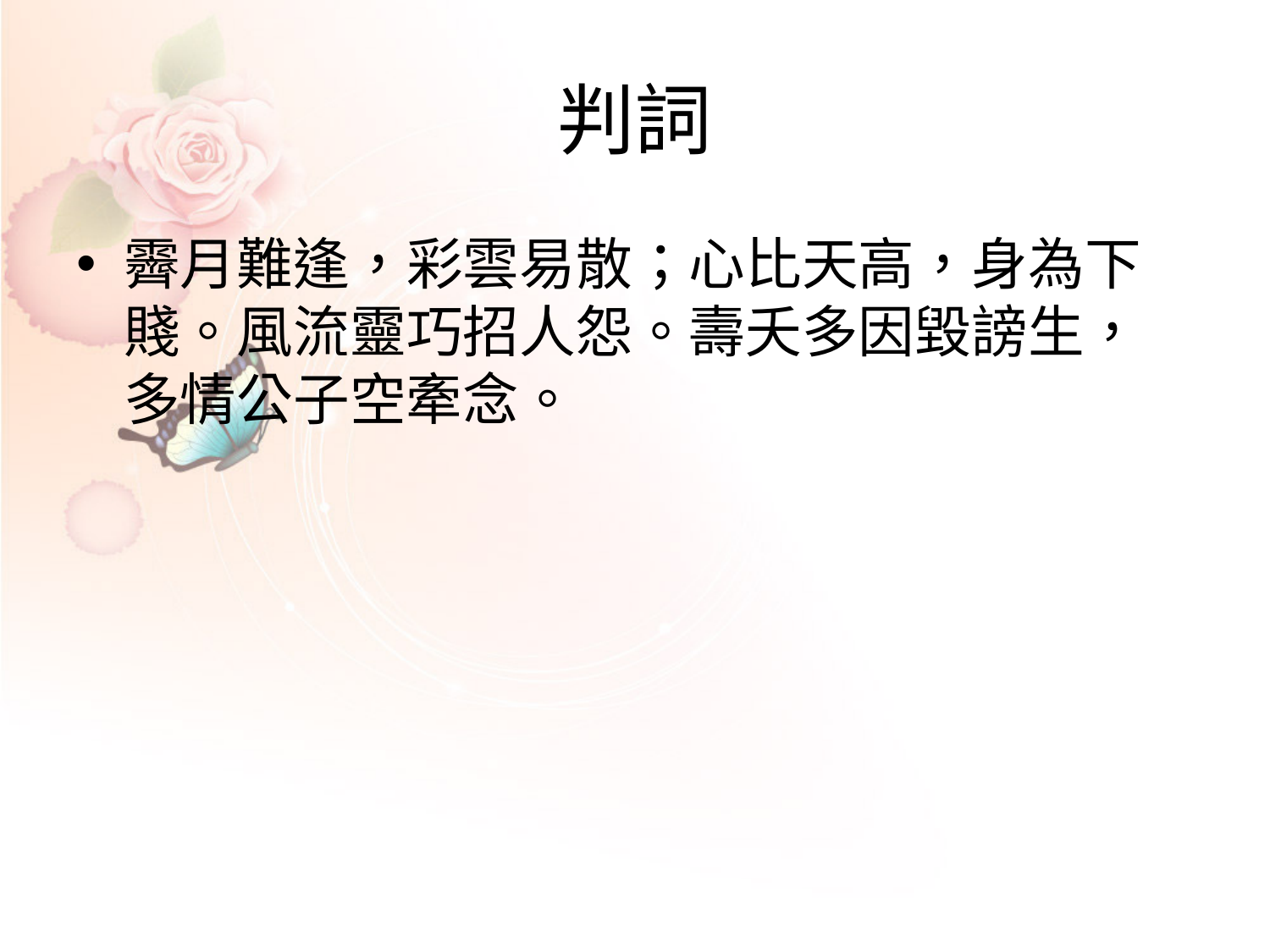

# 判詞
霽月難逢，彩雲易散；心比天高，身為下賤。風流靈巧招人怨。壽夭多因毀謗生，多情公子空牽念。